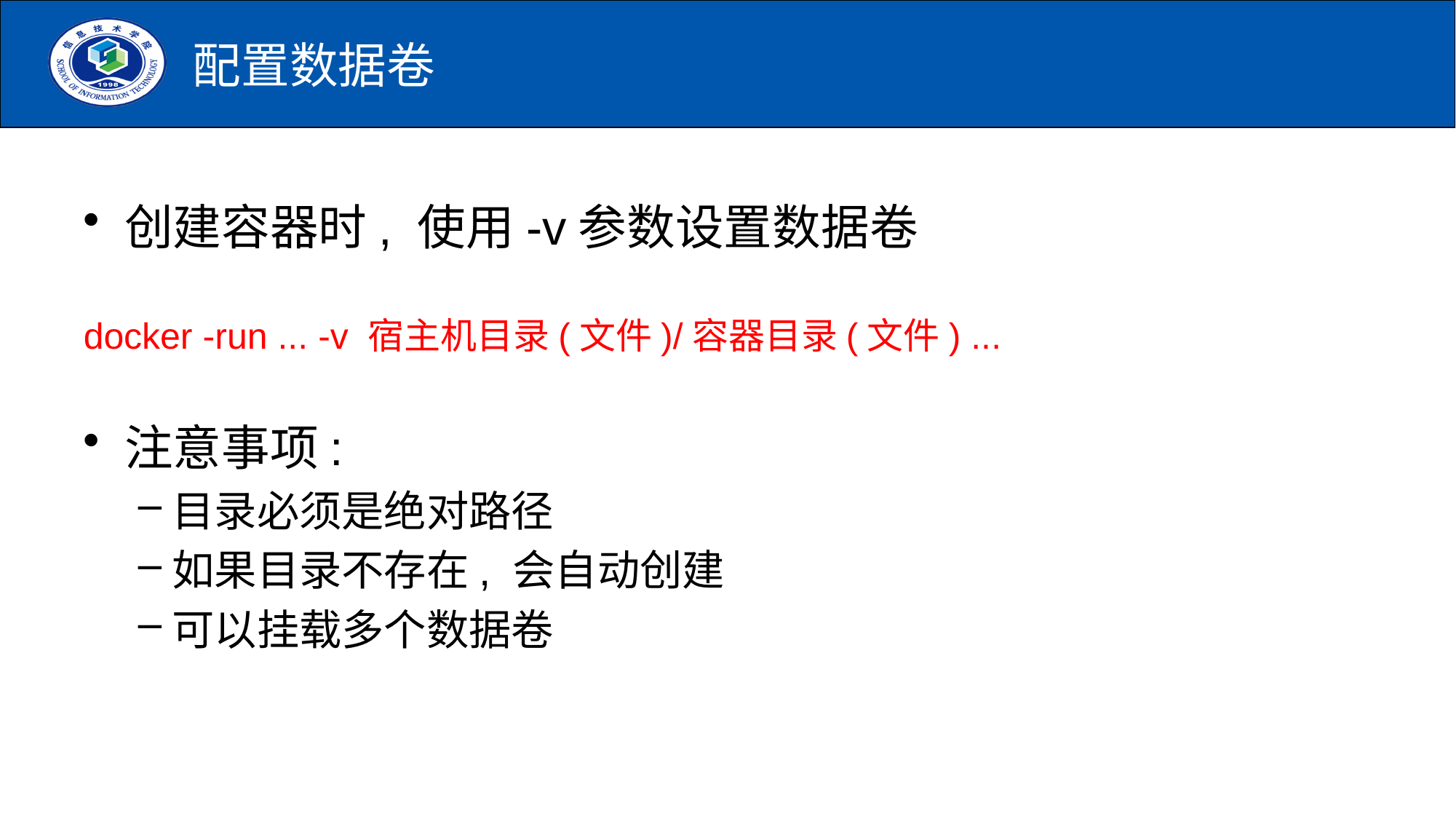

# 配置数据卷
创建容器时, 使用-v参数设置数据卷

docker -run ... -v 宿主机目录(文件)/容器目录(文件) ...

注意事项:
目录必须是绝对路径
如果目录不存在, 会自动创建
可以挂载多个数据卷